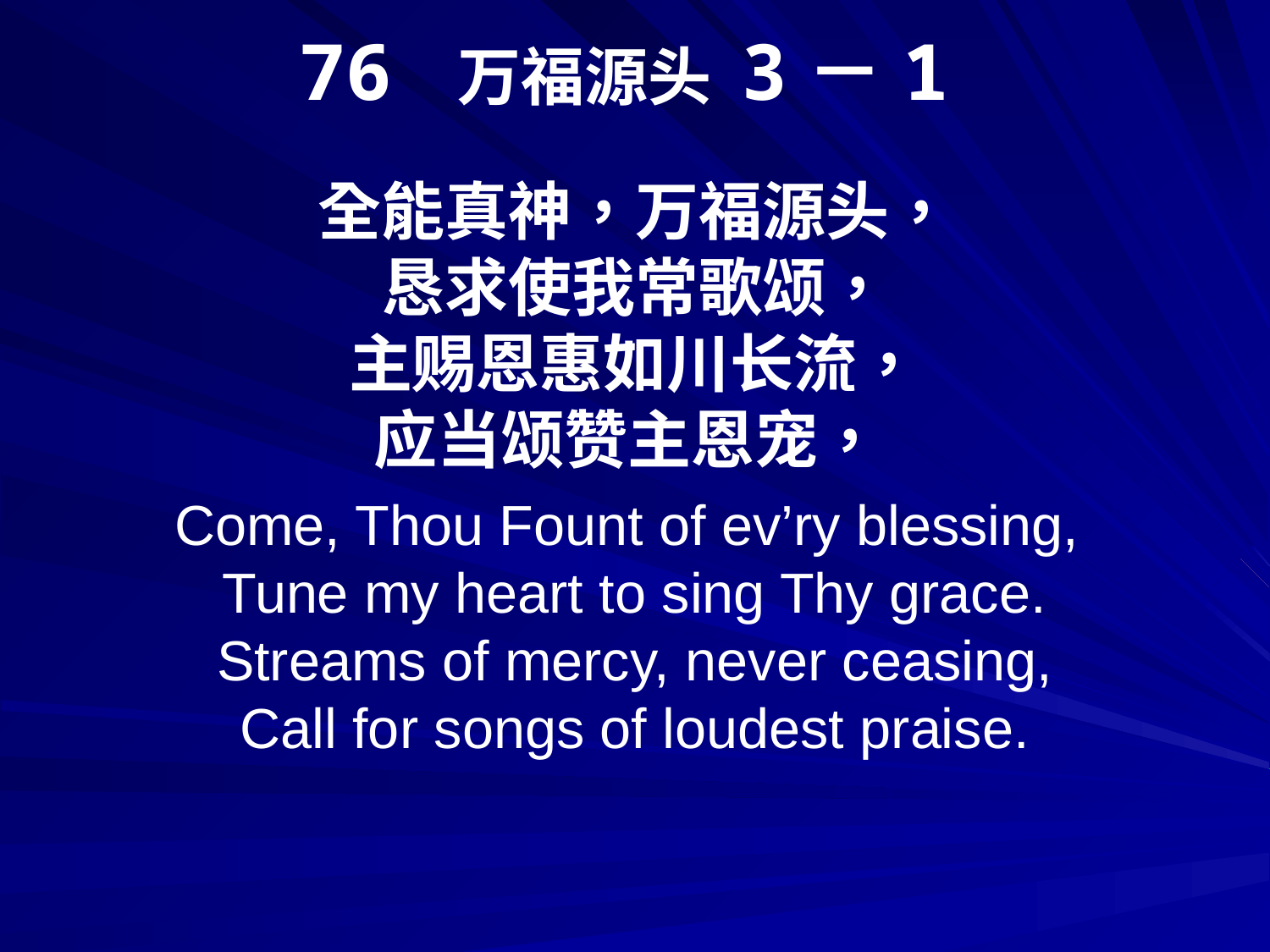

# 76 万福源头 3－1
全能真神，万福源头，
恳求使我常歌颂，
主赐恩惠如川长流，
应当颂赞主恩宠，
Come, Thou Fount of ev’ry blessing,
Tune my heart to sing Thy grace.
Streams of mercy, never ceasing,
Call for songs of loudest praise.